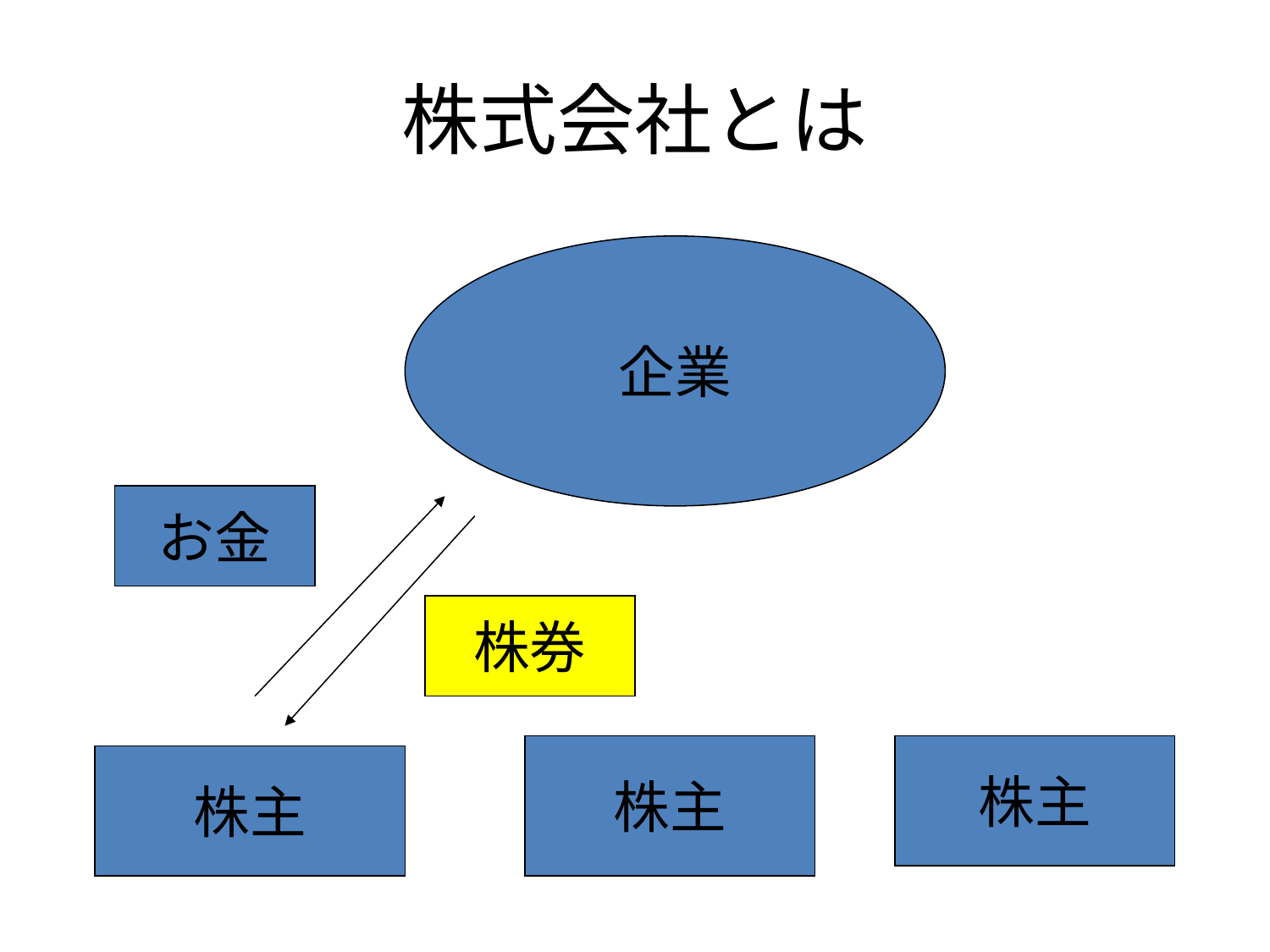

# 株式会社とは
企業
お金

株券
株主
株主
株主